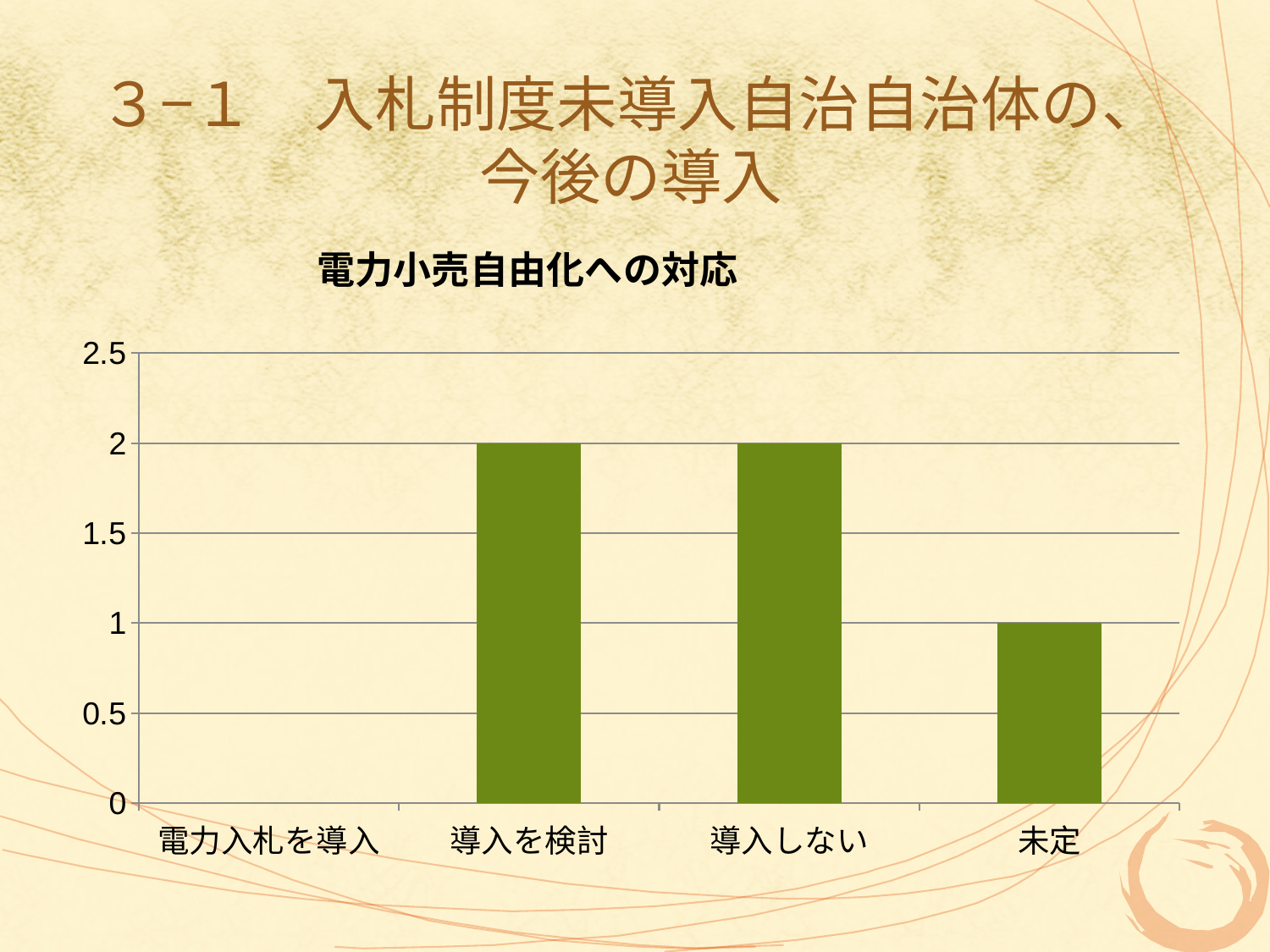

# ３−１　入札制度未導入自治自治体の、今後の導入

### Chart: 電力小売自由化への対応

| Category | 電力小売自由化への対応 |
|---|---|
| 電力入札を導入 | 0.0 |
| 導入を検討 | 2.0 |
| 導入しない | 2.0 |
| 未定 | 1.0 |